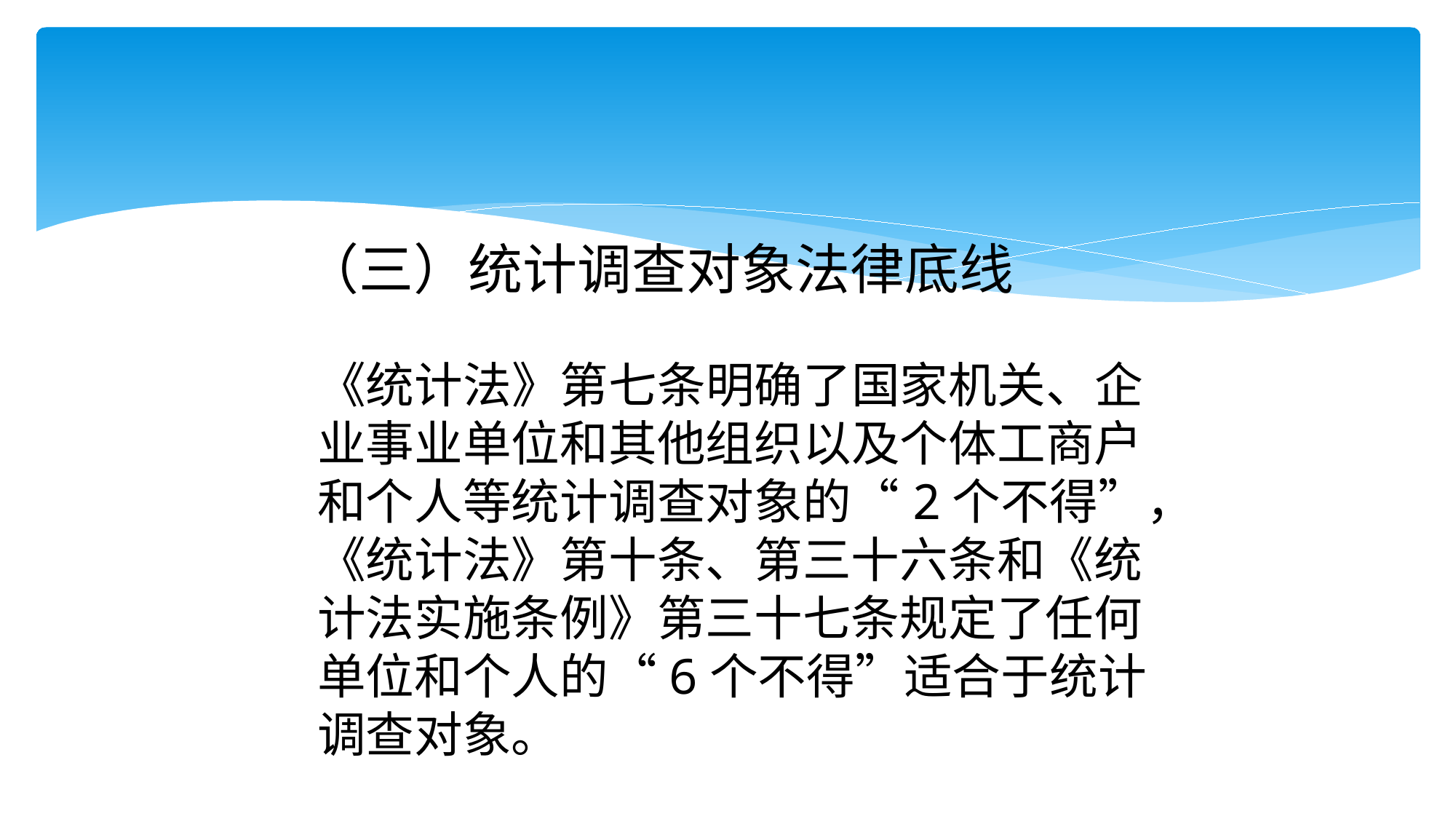

# （三）统计调查对象法律底线
《统计法》第七条明确了国家机关、企业事业单位和其他组织以及个体工商户和个人等统计调查对象的“2个不得”，《统计法》第十条、第三十六条和《统计法实施条例》第三十七条规定了任何单位和个人的“6个不得”适合于统计调查对象。
20